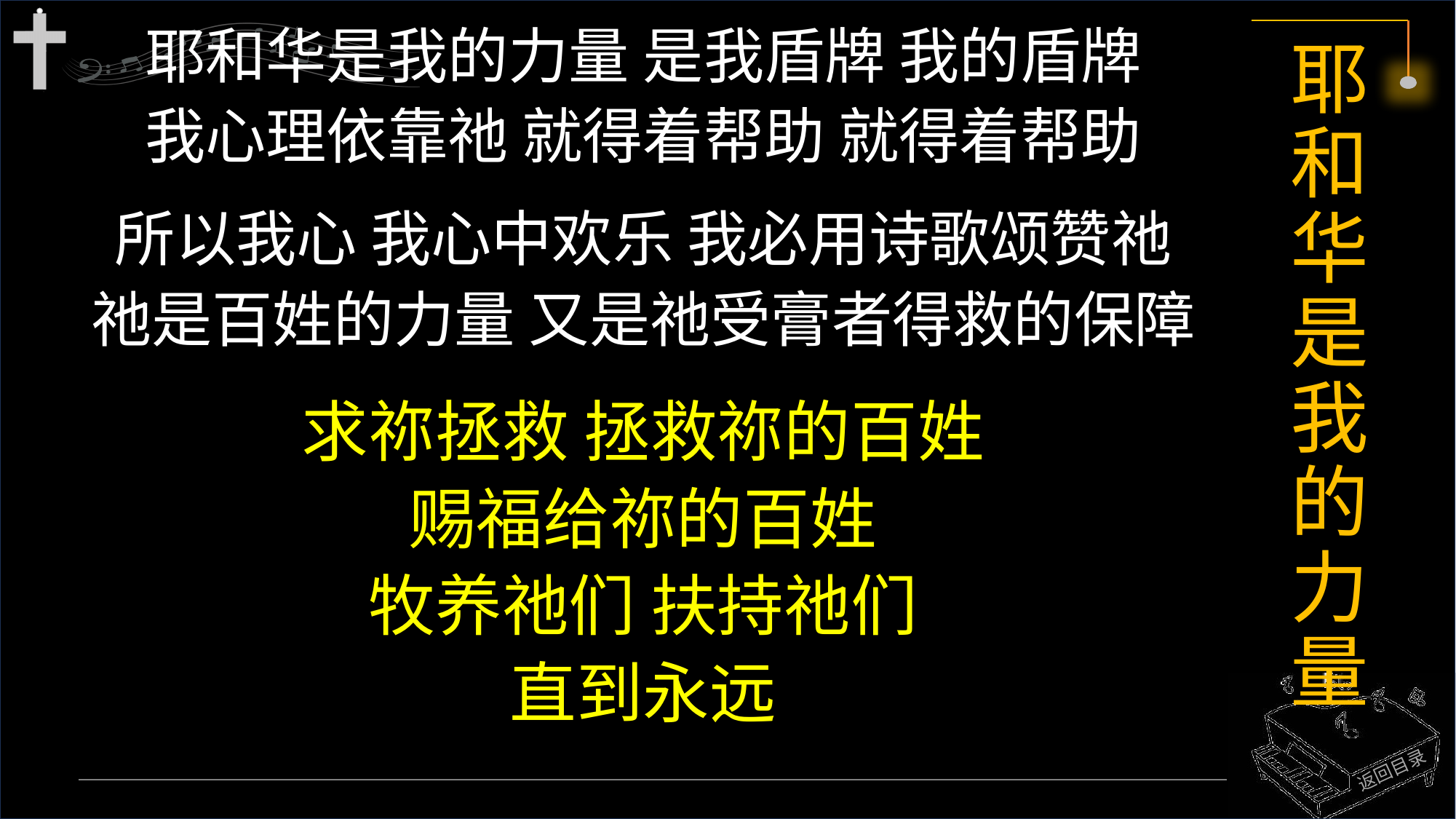

耶和华是我的力量 是我盾牌 我的盾牌
我心理依靠祂 就得着帮助 就得着帮助

所以我心 我心中欢乐 我必用诗歌颂赞祂
祂是百姓的力量 又是祂受膏者得救的保障

求祢拯救 拯救祢的百姓
赐福给祢的百姓
牧养祂们 扶持祂们
直到永远
# 耶和华是我的力量